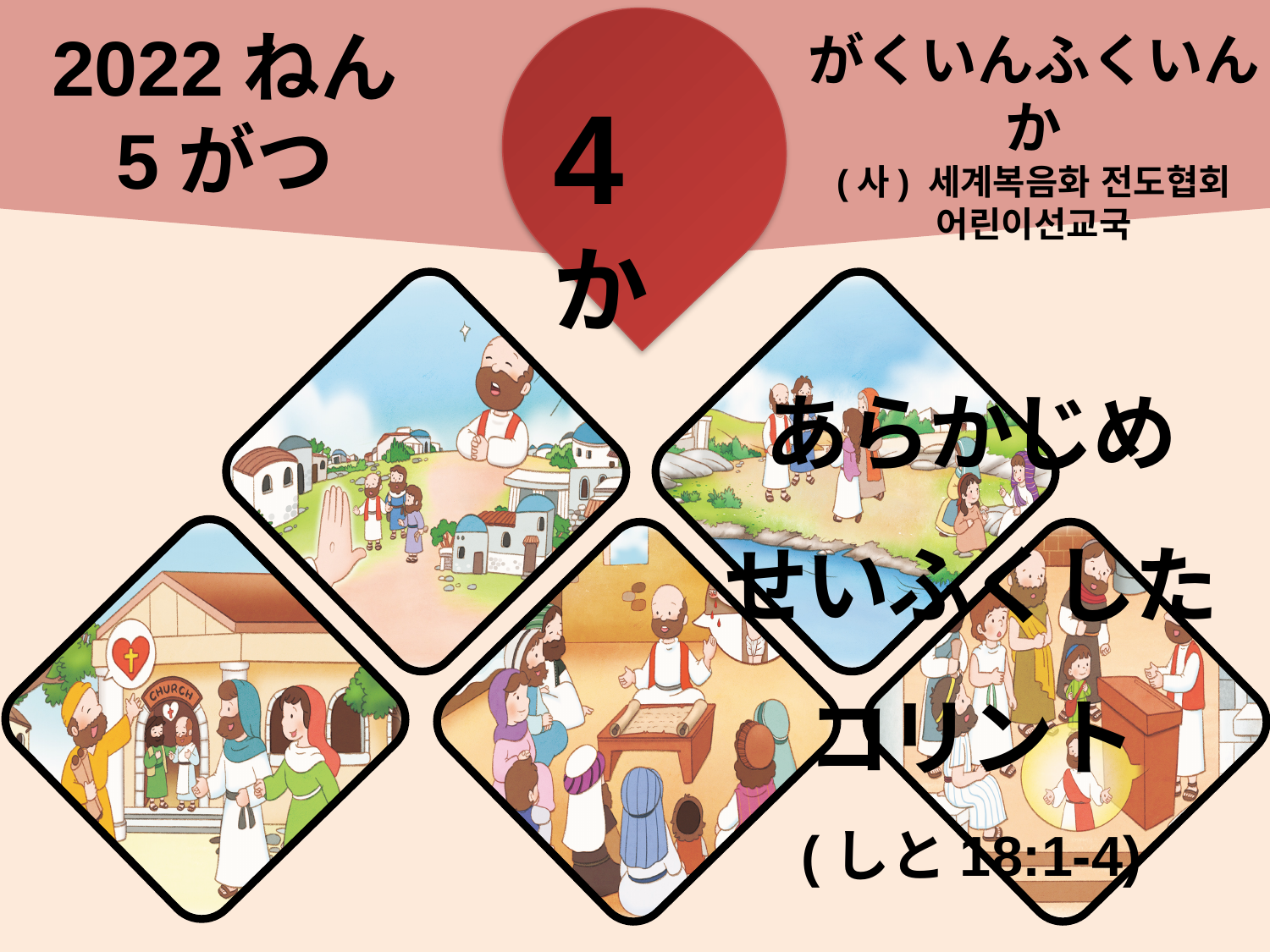

2022ねん
5がつ
がくいんふくいんか
(사) 세계복음화 전도협회
어린이선교국
4か

あらかじめ
せいふくした
コリント
(しと18:1-4)